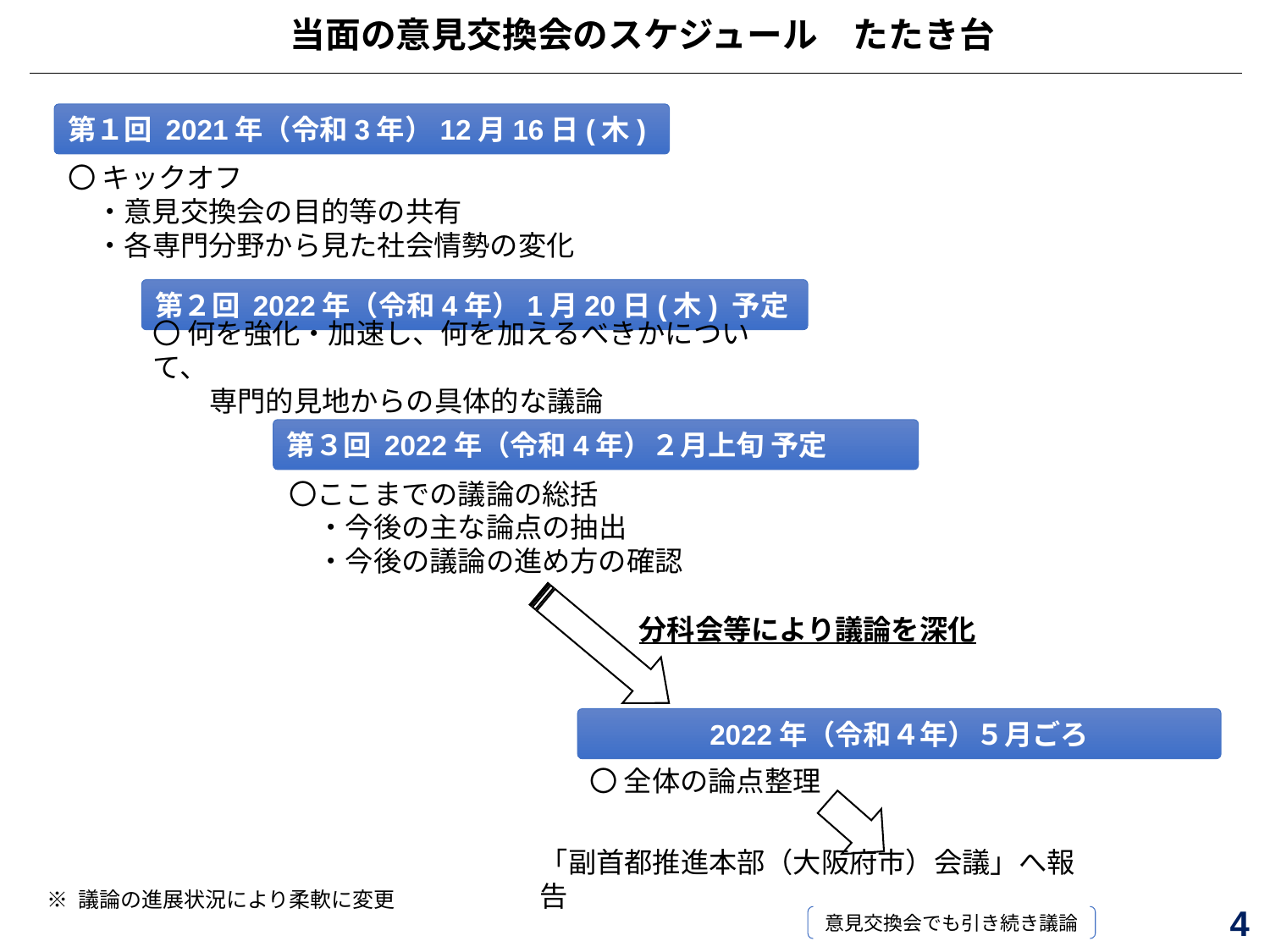

当面の意見交換会のスケジュール　たたき台
第１回 2021年（令和3年）12月16日(木)
〇 キックオフ
　・意見交換会の目的等の共有
　・各専門分野から見た社会情勢の変化
第２回 2022年（令和4年）1月20日(木) 予定
〇 何を強化・加速し、何を加えるべきかについて、
　　専門的見地からの具体的な議論
第３回 2022年（令和4年）２月上旬 予定
〇ここまでの議論の総括
　・今後の主な論点の抽出
　・今後の議論の進め方の確認
分科会等により議論を深化

2022年（令和４年）５月ごろ
〇 全体の論点整理

「副首都推進本部（大阪府市）会議」へ報告
※ 議論の進展状況により柔軟に変更
 4
意見交換会でも引き続き議論